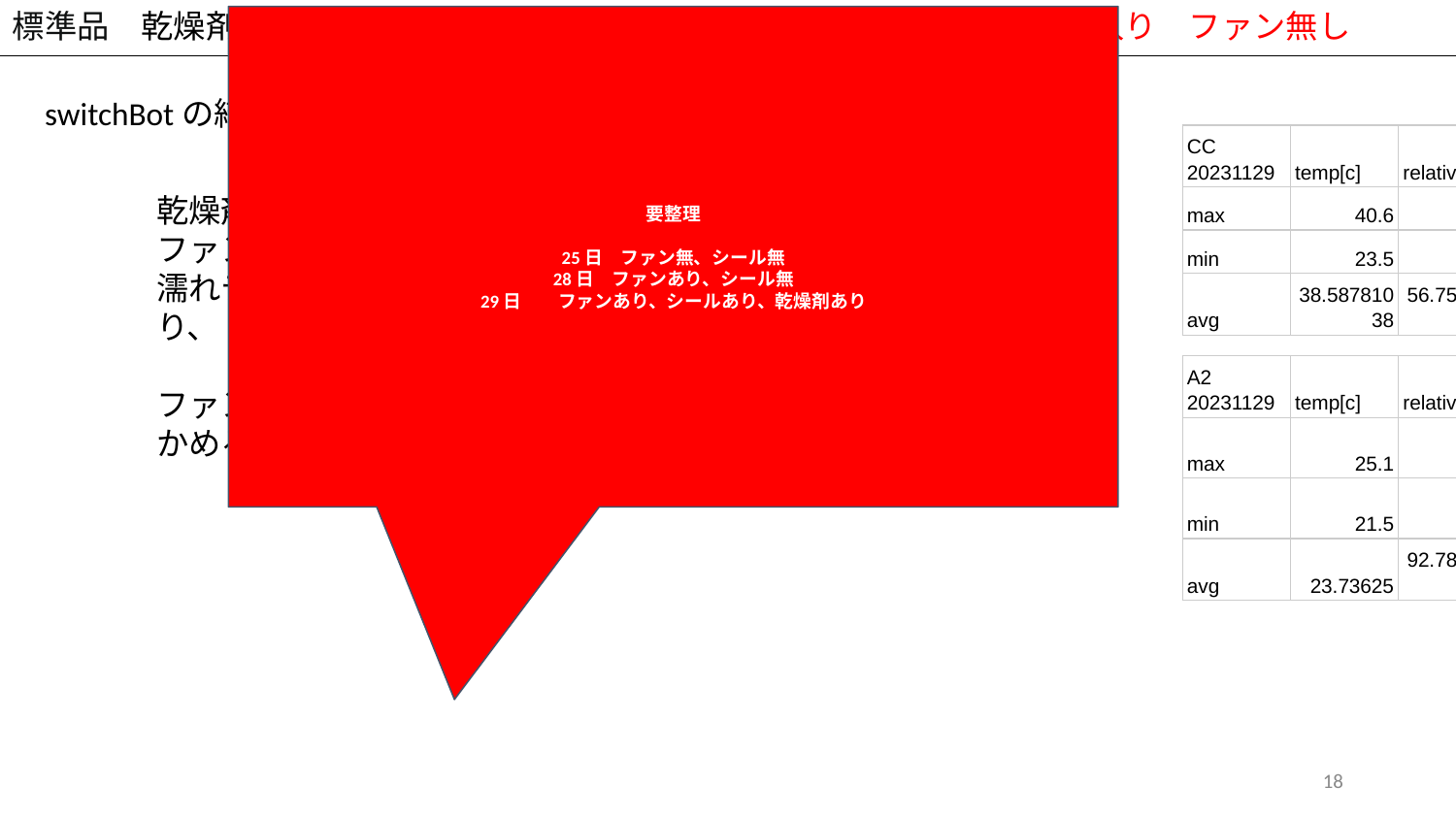

標準品　乾燥剤なし　CC　11/xx xx:xxスタート　8時間　濡れティッシュ入り　ファン無し
要整理

25日　ファン無、シール無
28日　ファンあり、シール無
29日　　ファンあり、シールあり、乾燥剤あり
switchBotの結果
| CC 20231129 | temp[c] | relative[%] | abs[g/m^3] |
| --- | --- | --- | --- |
| max | 40.6 | 81 | 34.7 |
| min | 23.5 | 41 | 14.2 |
| avg | 38.58781038 | 56.75620767 | 26.65417607 |
乾燥剤なし
ファン無の場合
濡れティッシュあり、

ファンの威力を確かめる
雨が降っているときなど湿度が高い日に再度ファンの威力を確かめましょう
| A2 20231129 | temp[c] | relative[%] | abs[g/m^3] |
| --- | --- | --- | --- |
| max | 25.1 | 95 | 22 |
| min | 21.5 | 43 | 8.1 |
| avg | 23.73625 | 92.78958333 | 19.940625 |
18